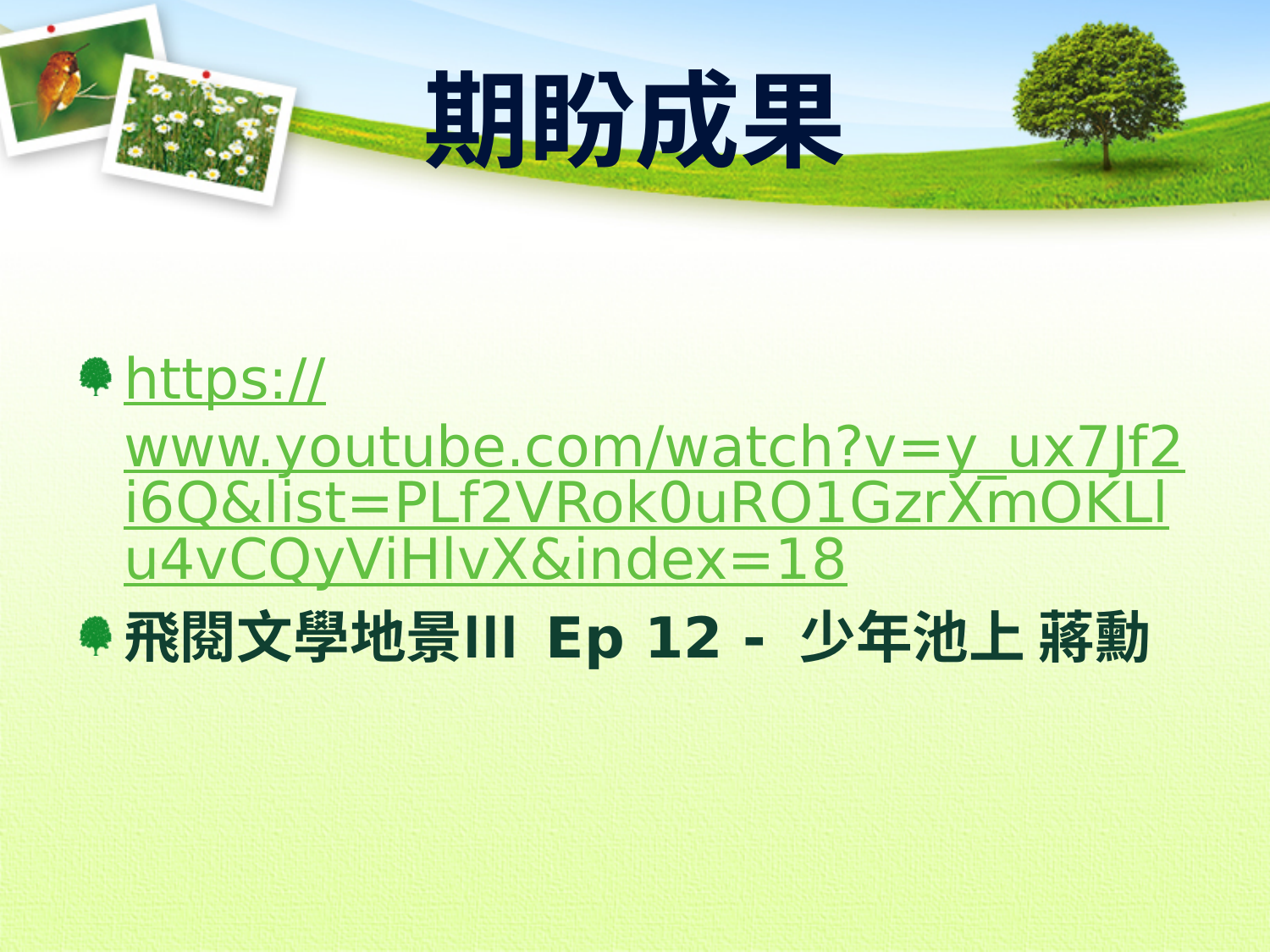

# 期盼成果
https://www.youtube.com/watch?v=y_ux7Jf2i6Q&list=PLf2VRok0uRO1GzrXmOKLlu4vCQyViHlvX&index=18
飛閱文學地景Ⅲ Ep 12 - 少年池上 蔣勳